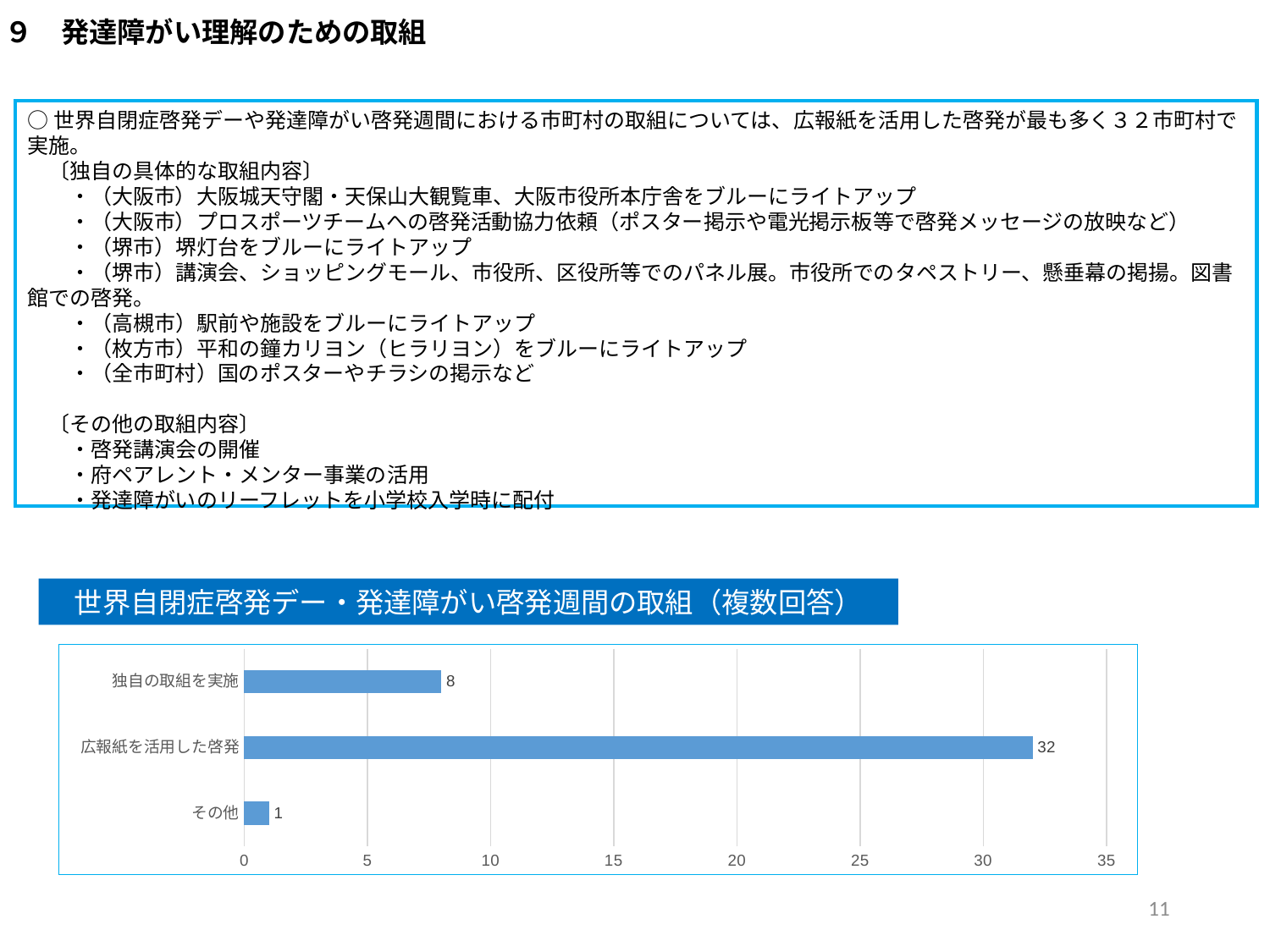

# ９　発達障がい理解のための取組
○世界自閉症啓発デーや発達障がい啓発週間における市町村の取組については、広報紙を活用した啓発が最も多く３２市町村で実施。
　〔独自の具体的な取組内容〕
　　・（大阪市）大阪城天守閣・天保山大観覧車、大阪市役所本庁舎をブルーにライトアップ
　　・（大阪市）プロスポーツチームへの啓発活動協力依頼（ポスター掲示や電光掲示板等で啓発メッセージの放映など）
　　・（堺市）堺灯台をブルーにライトアップ
　　・（堺市）講演会、ショッピングモール、市役所、区役所等でのパネル展。市役所でのタペストリー、懸垂幕の掲揚。図書館での啓発。
　　・（高槻市）駅前や施設をブルーにライトアップ
　　・（枚方市）平和の鐘カリヨン（ヒラリヨン）をブルーにライトアップ
　　・（全市町村）国のポスターやチラシの掲示など

　〔その他の取組内容〕
　　・啓発講演会の開催
　　・府ペアレント・メンター事業の活用
　　・発達障がいのリーフレットを小学校入学時に配付
世界自閉症啓発デー・発達障がい啓発週間の取組（複数回答）

### Chart

| Category |  |
|---|---|
| その他 | 1.0 |
| 広報紙を活用した啓発 | 32.0 |
| 独自の取組を実施 | 8.0 |
11